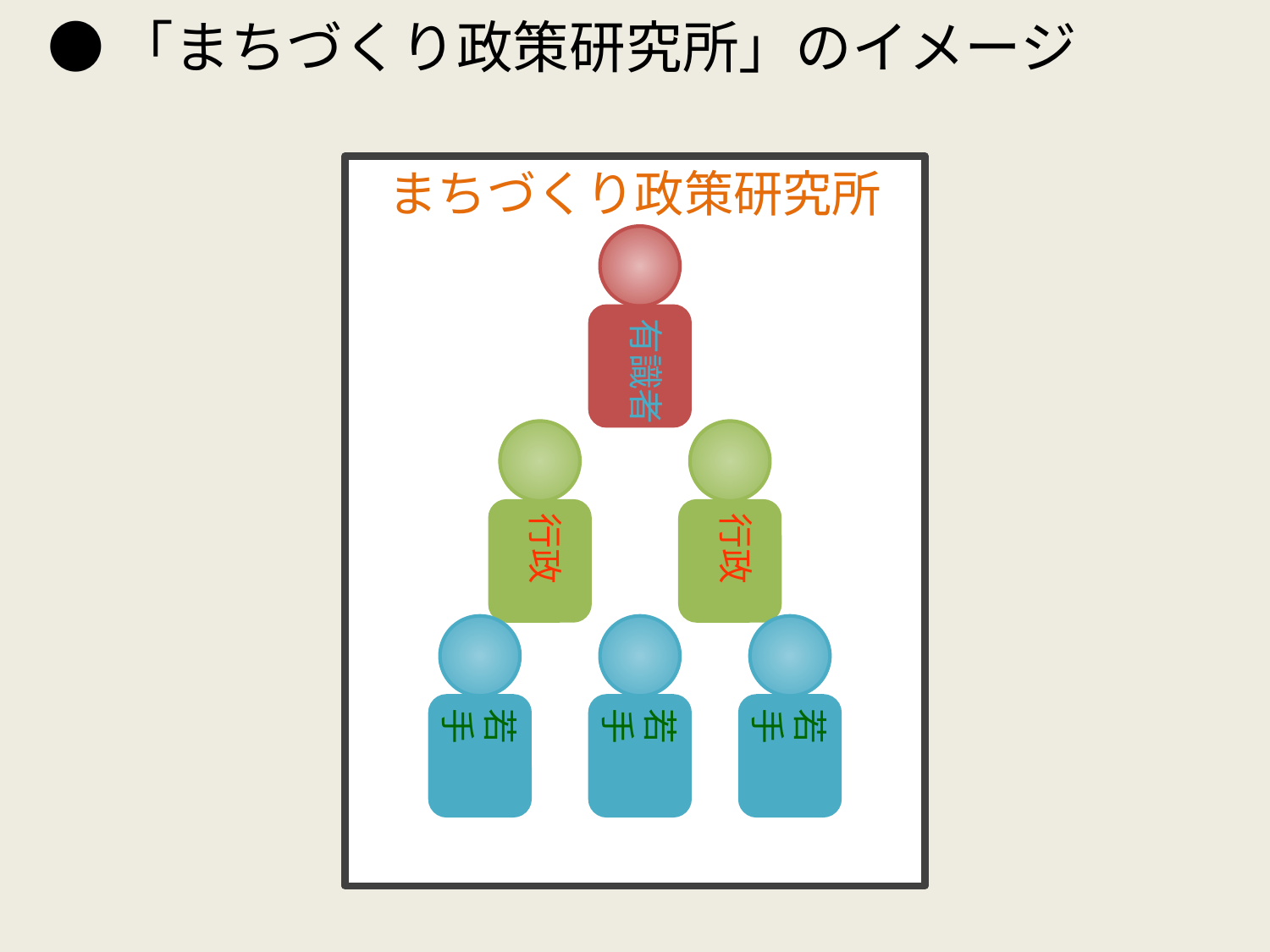

●「まちづくり政策研究所」のイメージ
まちづくり政策研究所

有識者

若手

若手

若手

連携

学

官

行政

行政